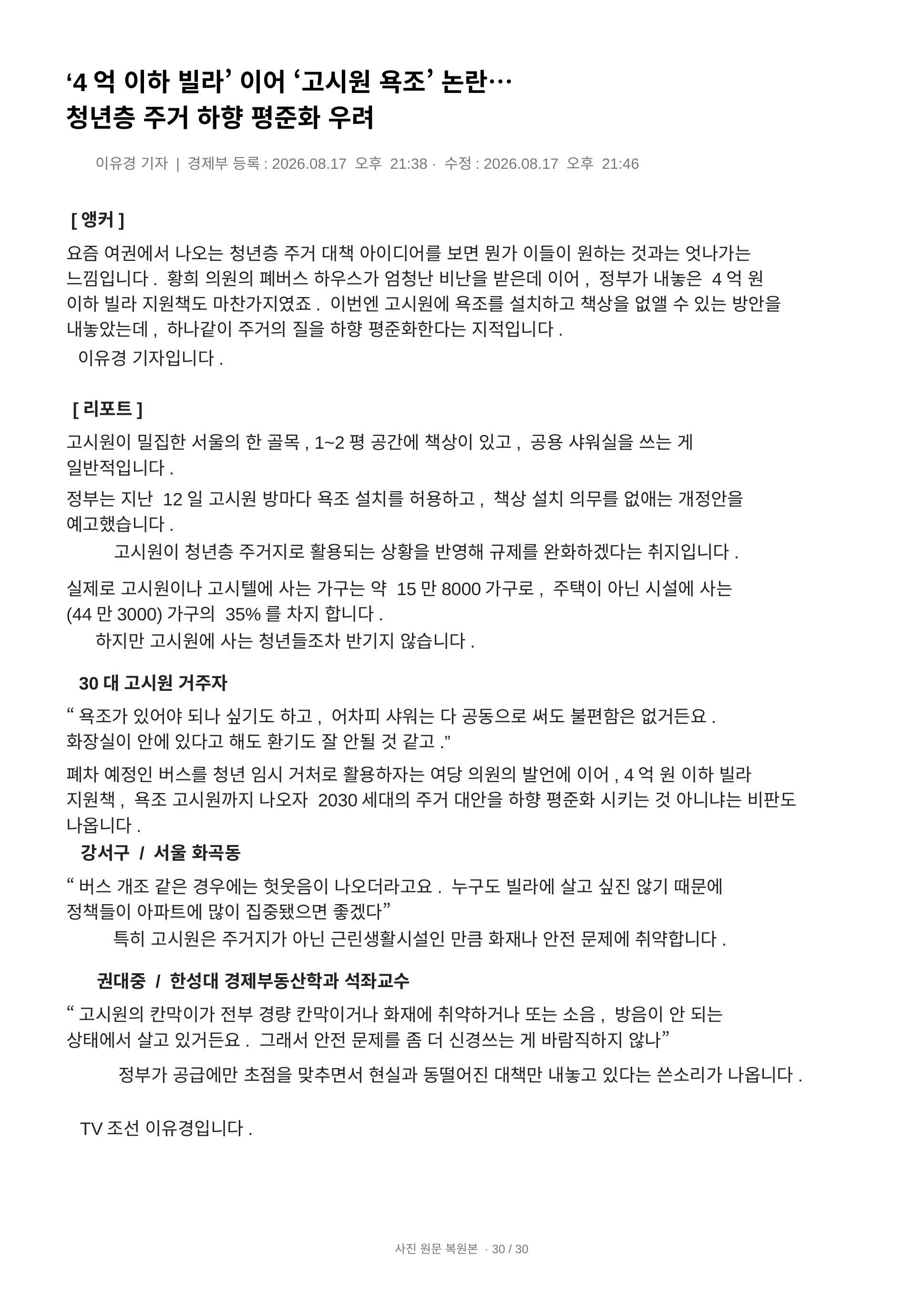

‘4억 이하 빌라’ 이어 ‘고시원 욕조’ 논란… 청년층 주거 하향 평준화 우려
이유경 기자 | 경제부 등록: 2026.08.17 오후 21:38 · 수정: 2026.08.17 오후 21:46
[앵커]
요즘 여권에서 나오는 청년층 주거 대책 아이디어를 보면 뭔가 이들이 원하는 것과는 엇나가는 느낌입니다. 황희 의원의 폐버스 하우스가 엄청난 비난을 받은데 이어, 정부가 내놓은 4억 원 이하 빌라 지원책도 마찬가지였죠. 이번엔 고시원에 욕조를 설치하고 책상을 없앨 수 있는 방안을 내놓았는데, 하나같이 주거의 질을 하향 평준화한다는 지적입니다.
이유경 기자입니다.
[리포트]
고시원이 밀집한 서울의 한 골목, 1~2평 공간에 책상이 있고, 공용 샤워실을 쓰는 게 일반적입니다.
정부는 지난 12일 고시원 방마다 욕조 설치를 허용하고, 책상 설치 의무를 없애는 개정안을 예고했습니다.
고시원이 청년층 주거지로 활용되는 상황을 반영해 규제를 완화하겠다는 취지입니다.
실제로 고시원이나 고시텔에 사는 가구는 약 15만8000가구로, 주택이 아닌 시설에 사는 (44만3000)가구의 35%를 차지 합니다.
하지만 고시원에 사는 청년들조차 반기지 않습니다.
30대 고시원 거주자
“욕조가 있어야 되나 싶기도 하고, 어차피 샤워는 다 공동으로 써도 불편함은 없거든요. 화장실이 안에 있다고 해도 환기도 잘 안될 것 같고.”
폐차 예정인 버스를 청년 임시 거처로 활용하자는 여당 의원의 발언에 이어, 4억 원 이하 빌라 지원책, 욕조 고시원까지 나오자 2030세대의 주거 대안을 하향 평준화 시키는 것 아니냐는 비판도 나옵니다.
강서구 / 서울 화곡동
“버스 개조 같은 경우에는 헛웃음이 나오더라고요. 누구도 빌라에 살고 싶진 않기 때문에 정책들이 아파트에 많이 집중됐으면 좋겠다”
특히 고시원은 주거지가 아닌 근린생활시설인 만큼 화재나 안전 문제에 취약합니다.
권대중 / 한성대 경제부동산학과 석좌교수
“고시원의 칸막이가 전부 경량 칸막이거나 화재에 취약하거나 또는 소음, 방음이 안 되는 상태에서 살고 있거든요. 그래서 안전 문제를 좀 더 신경쓰는 게 바람직하지 않나”
정부가 공급에만 초점을 맞추면서 현실과 동떨어진 대책만 내놓고 있다는 쓴소리가 나옵니다.
TV조선 이유경입니다.
사진 원문 복원본 · 30 / 30